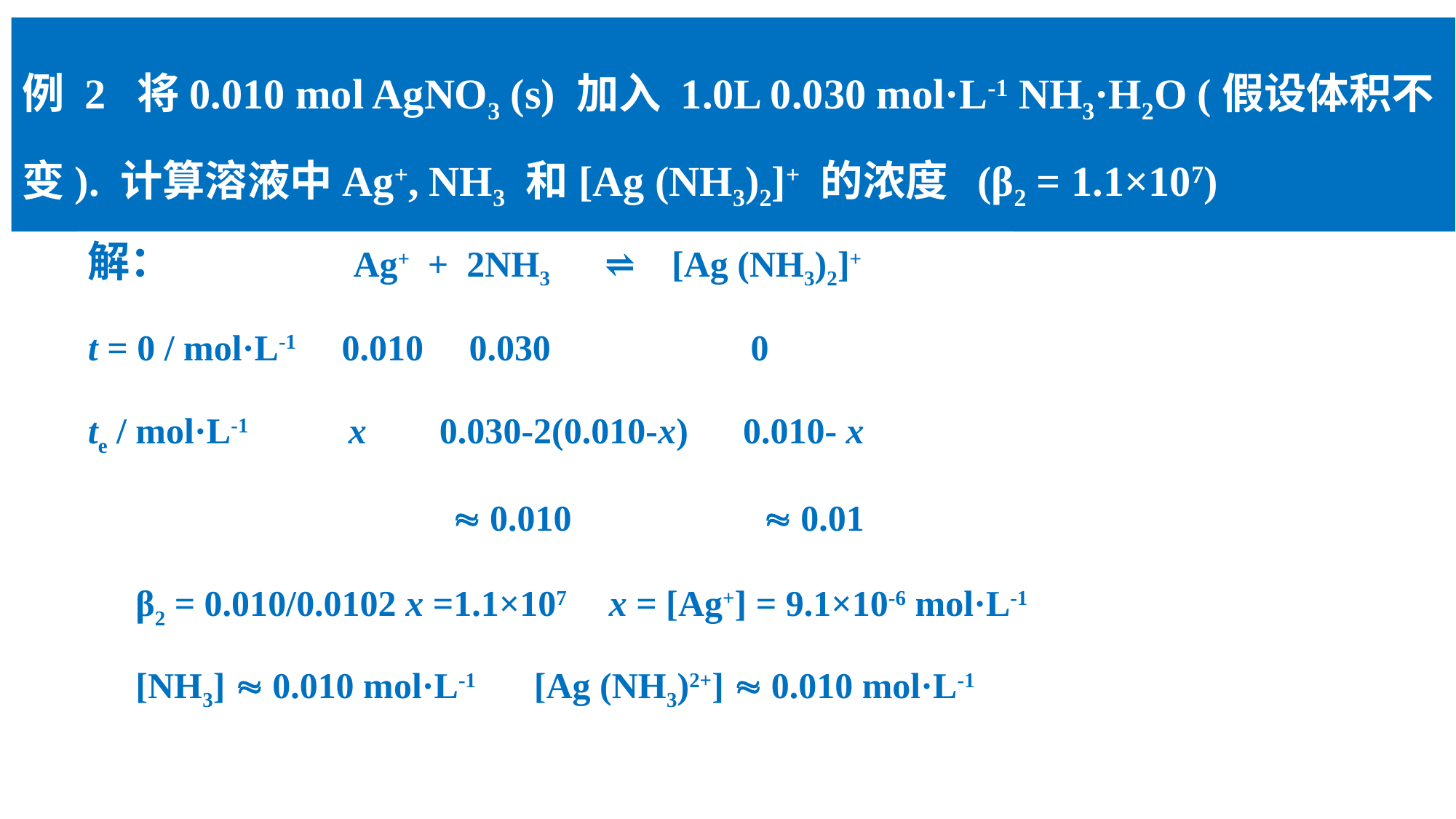

例 2  将0.010 mol AgNO3 (s) 加入 1.0L 0.030 mol·L-1 NH3·H2O (假设体积不变). 计算溶液中Ag+, NH3 和[Ag (NH3)2]+ 的浓度  (β2 = 1.1×107)
解：                     Ag+  +  2NH3      ⇌    [Ag (NH3)2]+
t = 0 / mol·L-1     0.010     0.030                      0
te / mol·L-1           x        0.030-2(0.010-x)      0.010- x
                                        ≈ 0.010                     ≈ 0.01
β2 = 0.010/0.0102 x =1.1×107        x = [Ag+] = 9.1×10-6 mol·L-1
[NH3] ≈ 0.010 mol·L-1           [Ag (NH3)2+] ≈ 0.010 mol·L-1